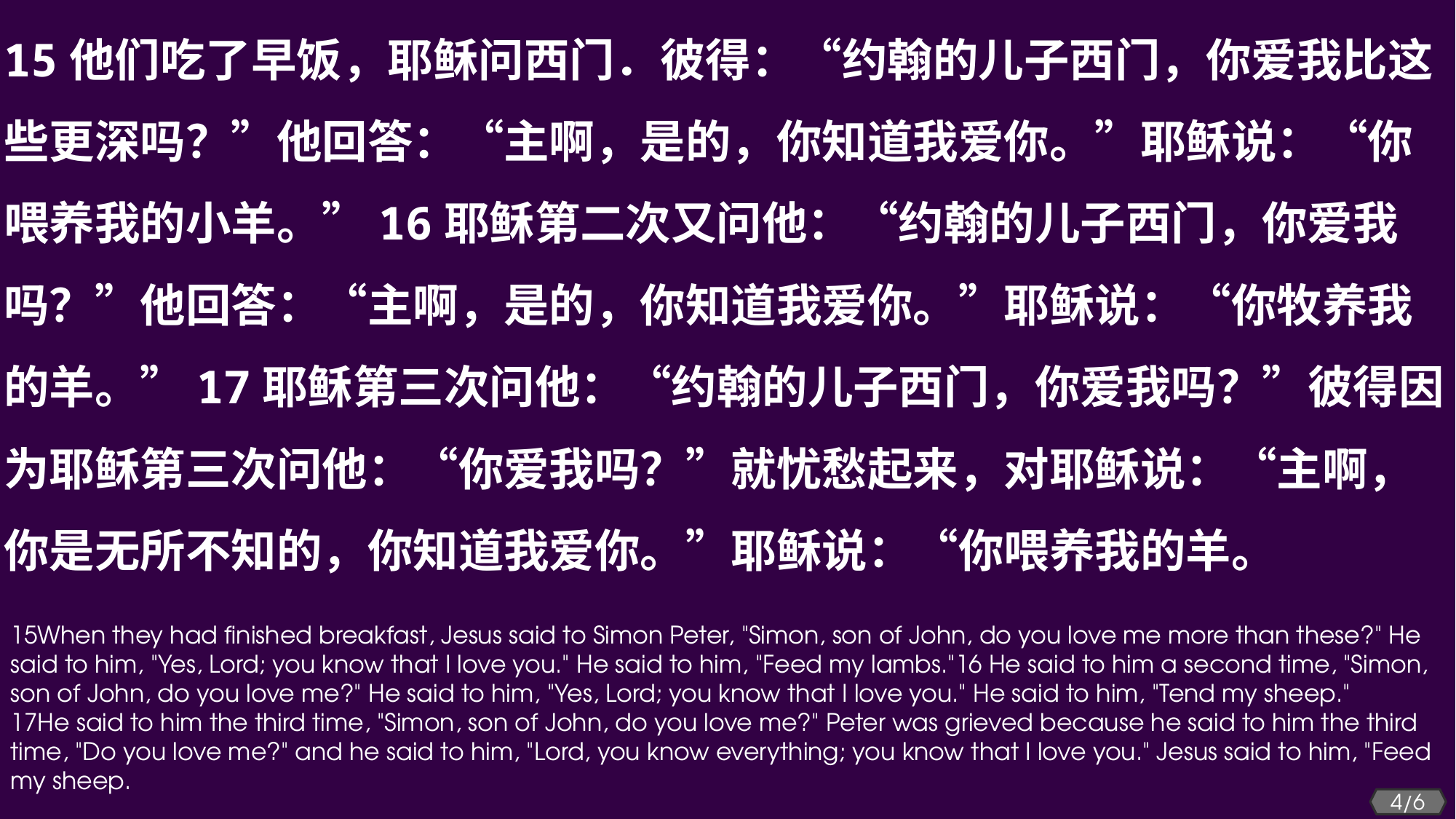

15他们吃了早饭，耶稣问西门．彼得：“约翰的儿子西门，你爱我比这些更深吗？”他回答：“主啊，是的，你知道我爱你。”耶稣说：“你喂养我的小羊。”16耶稣第二次又问他：“约翰的儿子西门，你爱我吗？”他回答：“主啊，是的，你知道我爱你。”耶稣说：“你牧养我的羊。”17耶稣第三次问他：“约翰的儿子西门，你爱我吗？”彼得因为耶稣第三次问他：“你爱我吗？”就忧愁起来，对耶稣说：“主啊，你是无所不知的，你知道我爱你。”耶稣说：“你喂养我的羊。

15When they had finished breakfast, Jesus said to Simon Peter, "Simon, son of John, do you love me more than these?" He said to him, "Yes, Lord; you know that I love you." He said to him, "Feed my lambs."16 He said to him a second time, "Simon, son of John, do you love me?" He said to him, "Yes, Lord; you know that I love you." He said to him, "Tend my sheep."
17He said to him the third time, "Simon, son of John, do you love me?" Peter was grieved because he said to him the third time, "Do you love me?" and he said to him, "Lord, you know everything; you know that I love you." Jesus said to him, "Feed my sheep.

4/6